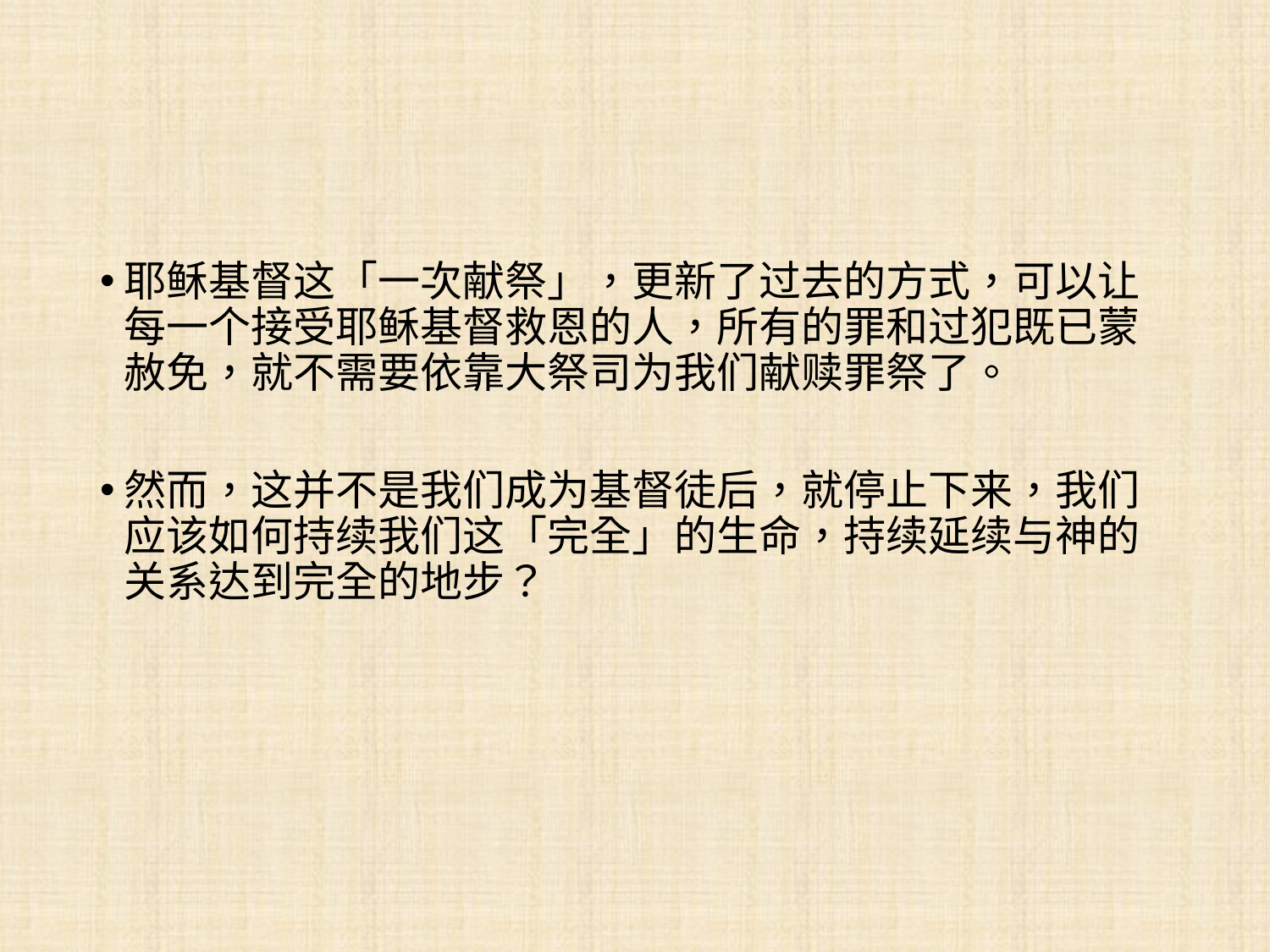

#
耶稣基督这「一次献祭」，更新了过去的方式，可以让每一个接受耶稣基督救恩的人，所有的罪和过犯既已蒙赦免，就不需要依靠大祭司为我们献赎罪祭了。

然而，这并不是我们成为基督徒后，就停止下来，我们应该如何持续我们这「完全」的生命，持续延续与神的关系达到完全的地步？